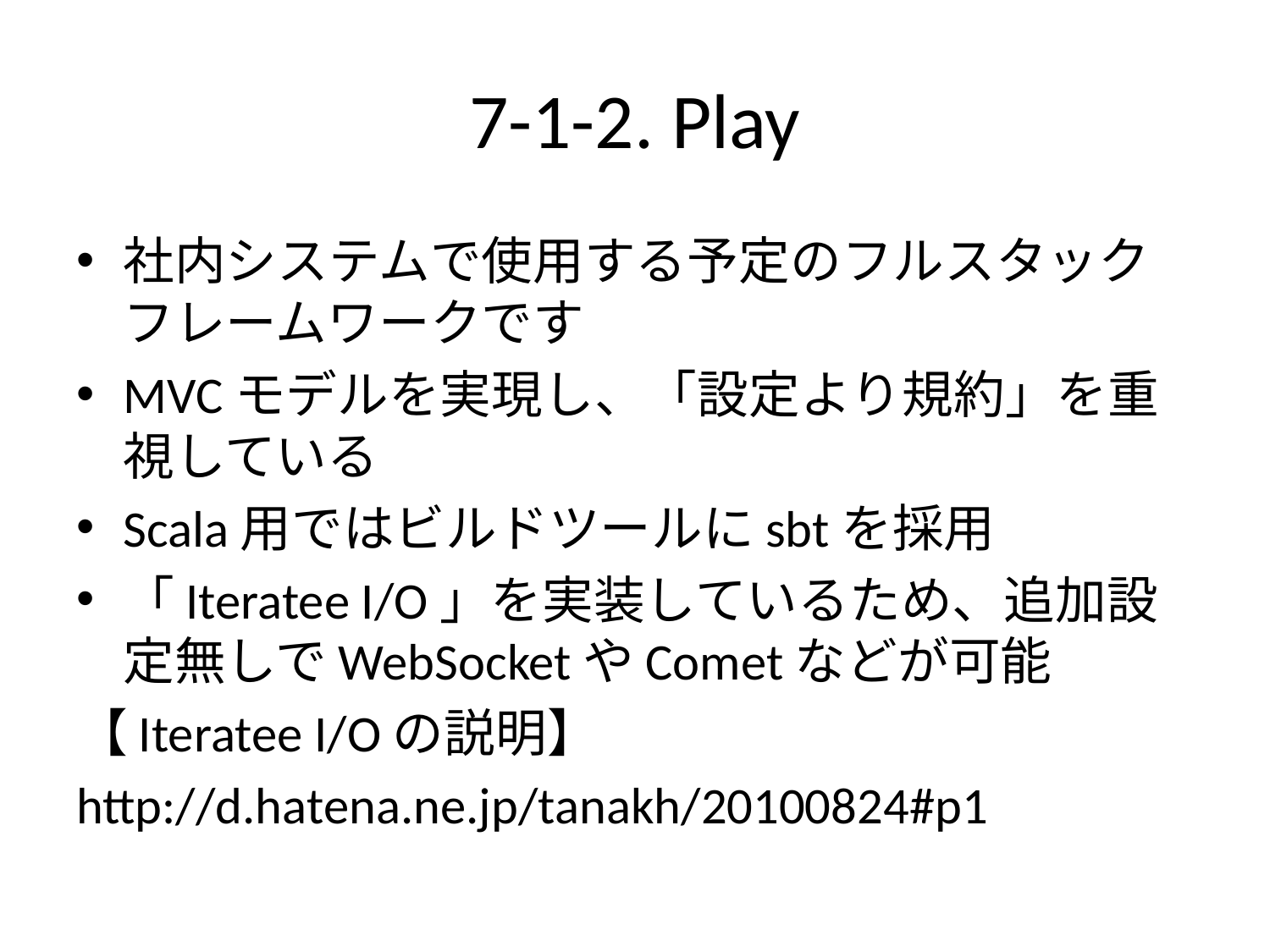

# 7-1-2. Play
社内システムで使用する予定のフルスタックフレームワークです
MVCモデルを実現し、「設定より規約」を重視している
Scala用ではビルドツールにsbtを採用
「Iteratee I/O」を実装しているため、追加設定無しでWebSocketやCometなどが可能
【Iteratee I/Oの説明】
http://d.hatena.ne.jp/tanakh/20100824#p1